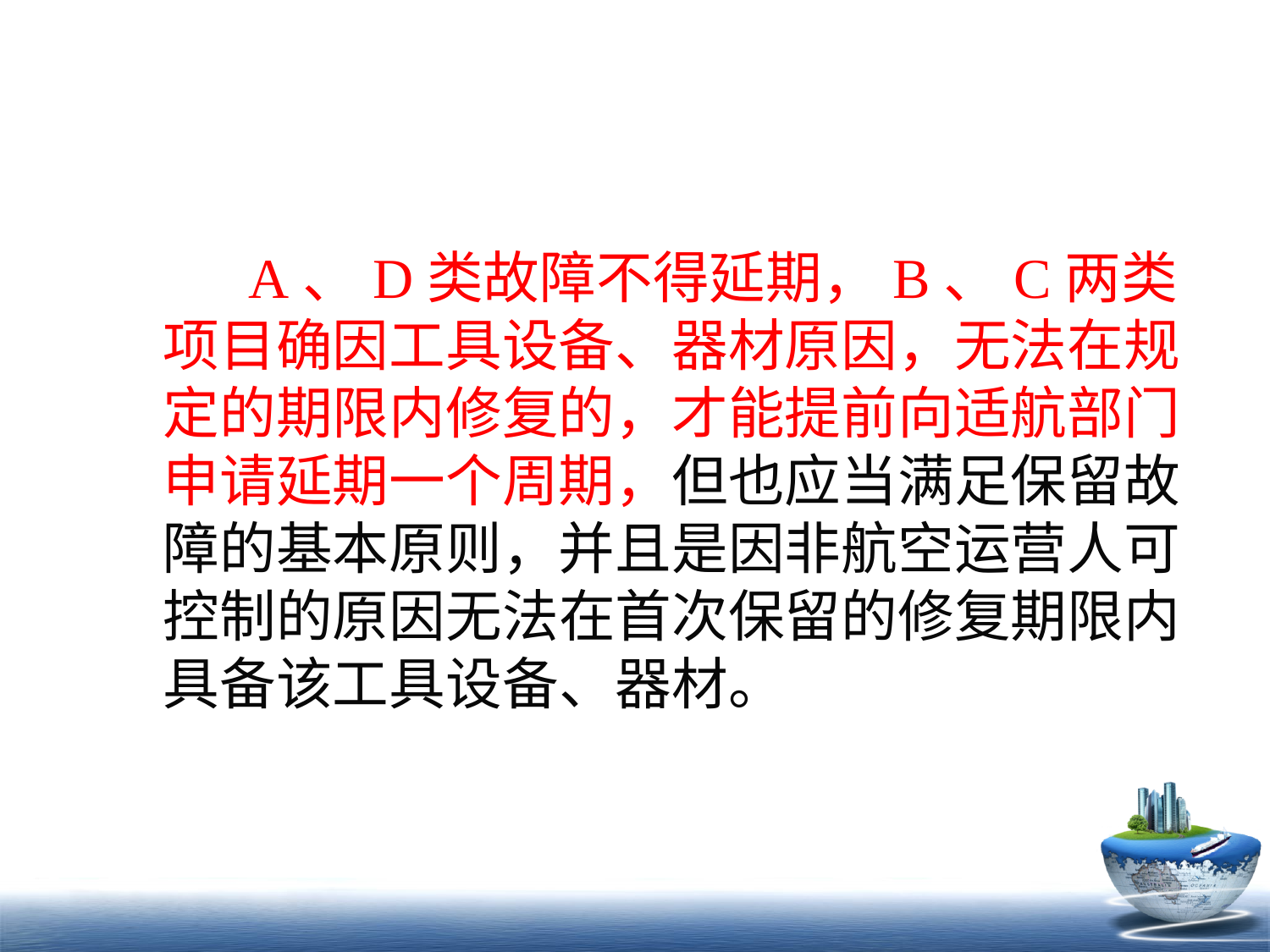

A、D类故障不得延期，B、C两类项目确因工具设备、器材原因，无法在规定的期限内修复的，才能提前向适航部门申请延期一个周期，但也应当满足保留故障的基本原则，并且是因非航空运营人可控制的原因无法在首次保留的修复期限内具备该工具设备、器材。